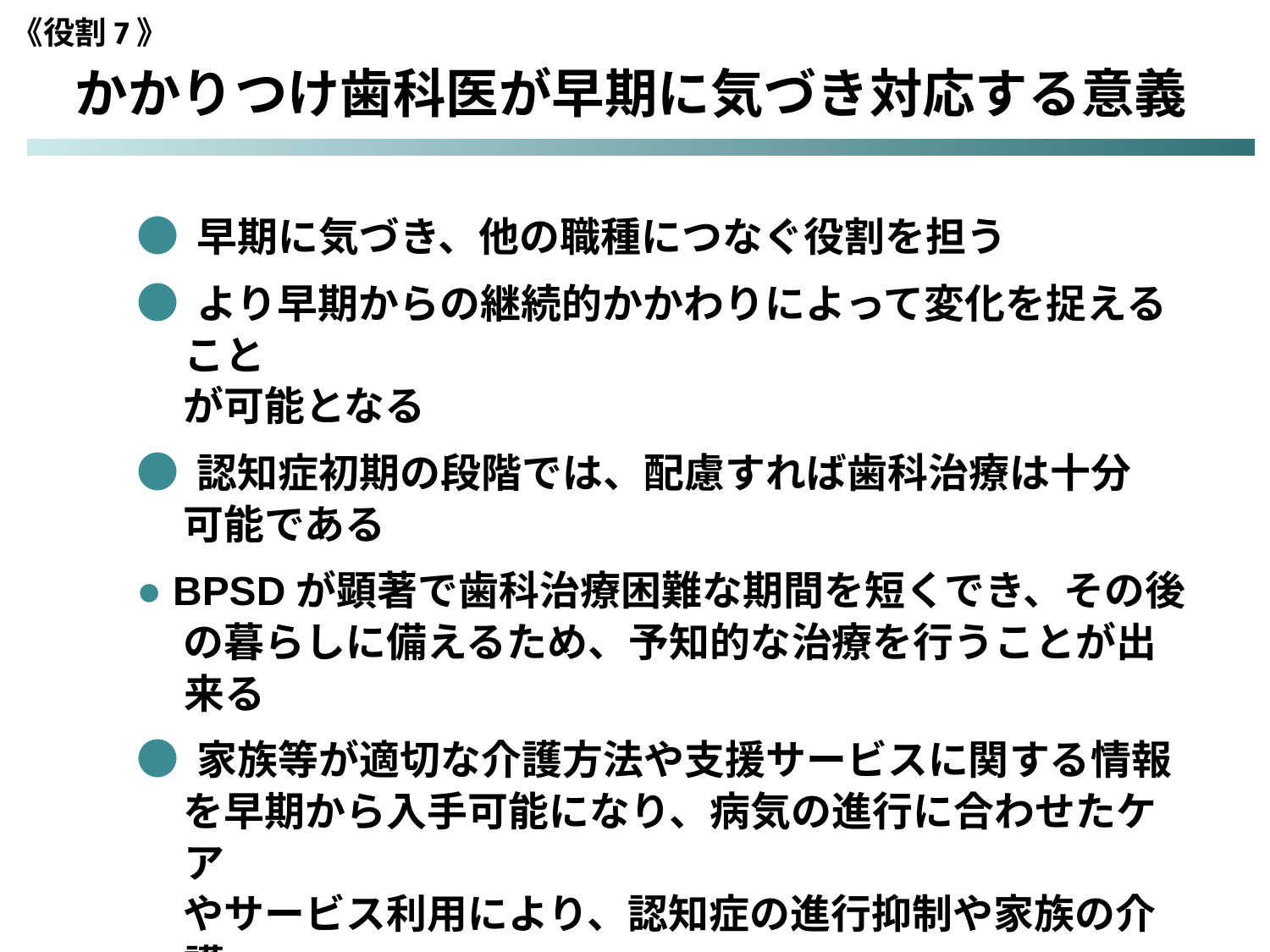

《役割7》
かかりつけ歯科医が早期に気づき対応する意義

● 早期に気づき、他の職種につなぐ役割を担う
● より早期からの継続的かかわりによって変化を捉えること
    が可能となる
● 認知症初期の段階では、配慮すれば歯科治療は十分
    可能である
● BPSDが顕著で歯科治療困難な期間を短くでき、その後
    の暮らしに備えるため、予知的な治療を行うことが出来る
● 家族等が適切な介護方法や支援サービスに関する情報
    を早期から入手可能になり、病気の進行に合わせたケア
    やサービス利用により、認知症の進行抑制や家族の介護
    負担の軽減ができる